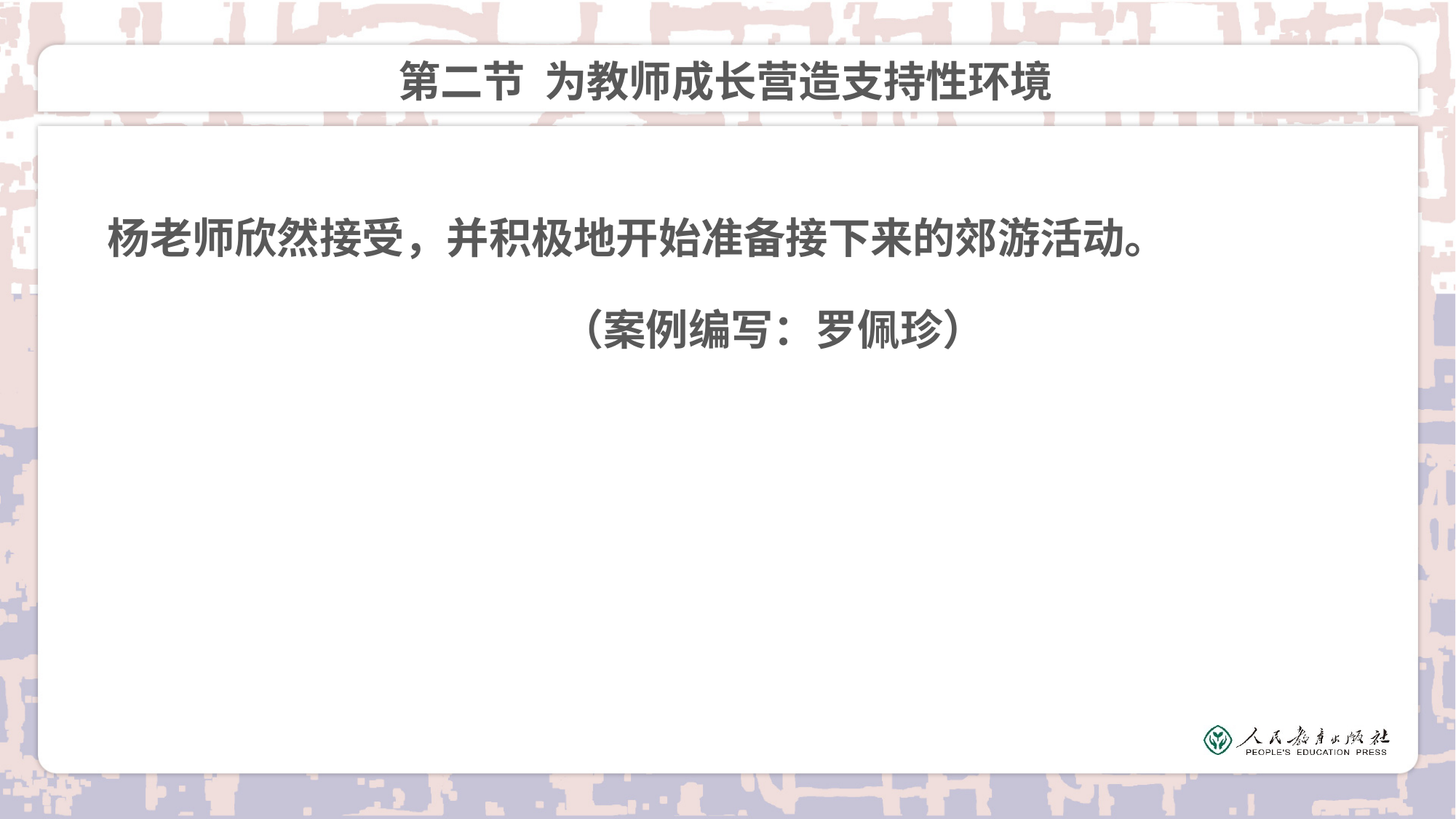

# 第二节  为教师成长营造支持性环境
杨老师欣然接受，并积极地开始准备接下来的郊游活动。
                                              （案例编写：罗佩珍）